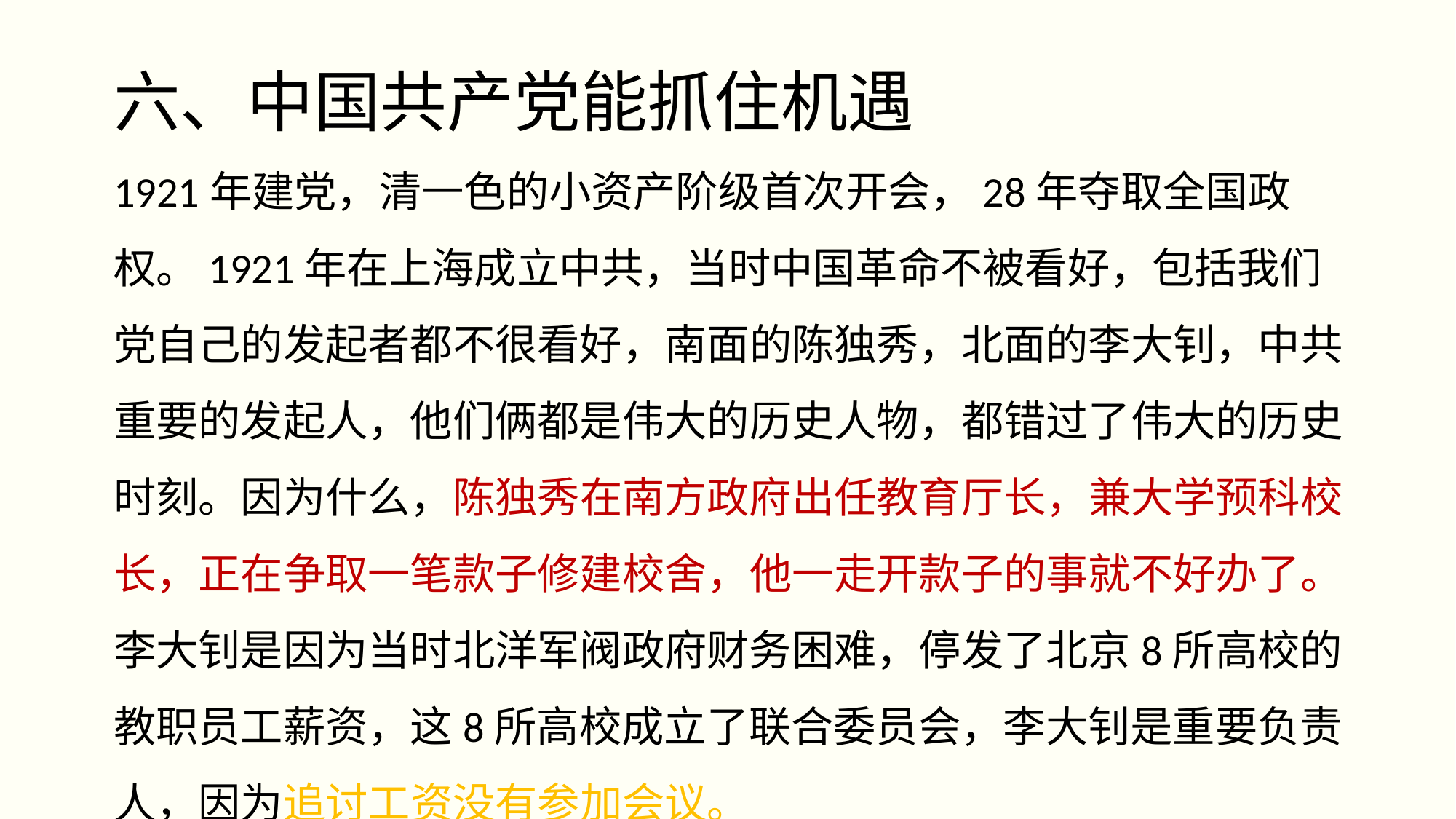

# 六、中国共产党能抓住机遇 1921年建党，清一色的小资产阶级首次开会，28年夺取全国政权。1921年在上海成立中共，当时中国革命不被看好，包括我们党自己的发起者都不很看好，南面的陈独秀，北面的李大钊，中共重要的发起人，他们俩都是伟大的历史人物，都错过了伟大的历史时刻。因为什么，陈独秀在南方政府出任教育厅长，兼大学预科校长，正在争取一笔款子修建校舍，他一走开款子的事就不好办了。李大钊是因为当时北洋军阀政府财务困难，停发了北京8所高校的教职员工薪资，这8所高校成立了联合委员会，李大钊是重要负责人，因为追讨工资没有参加会议。